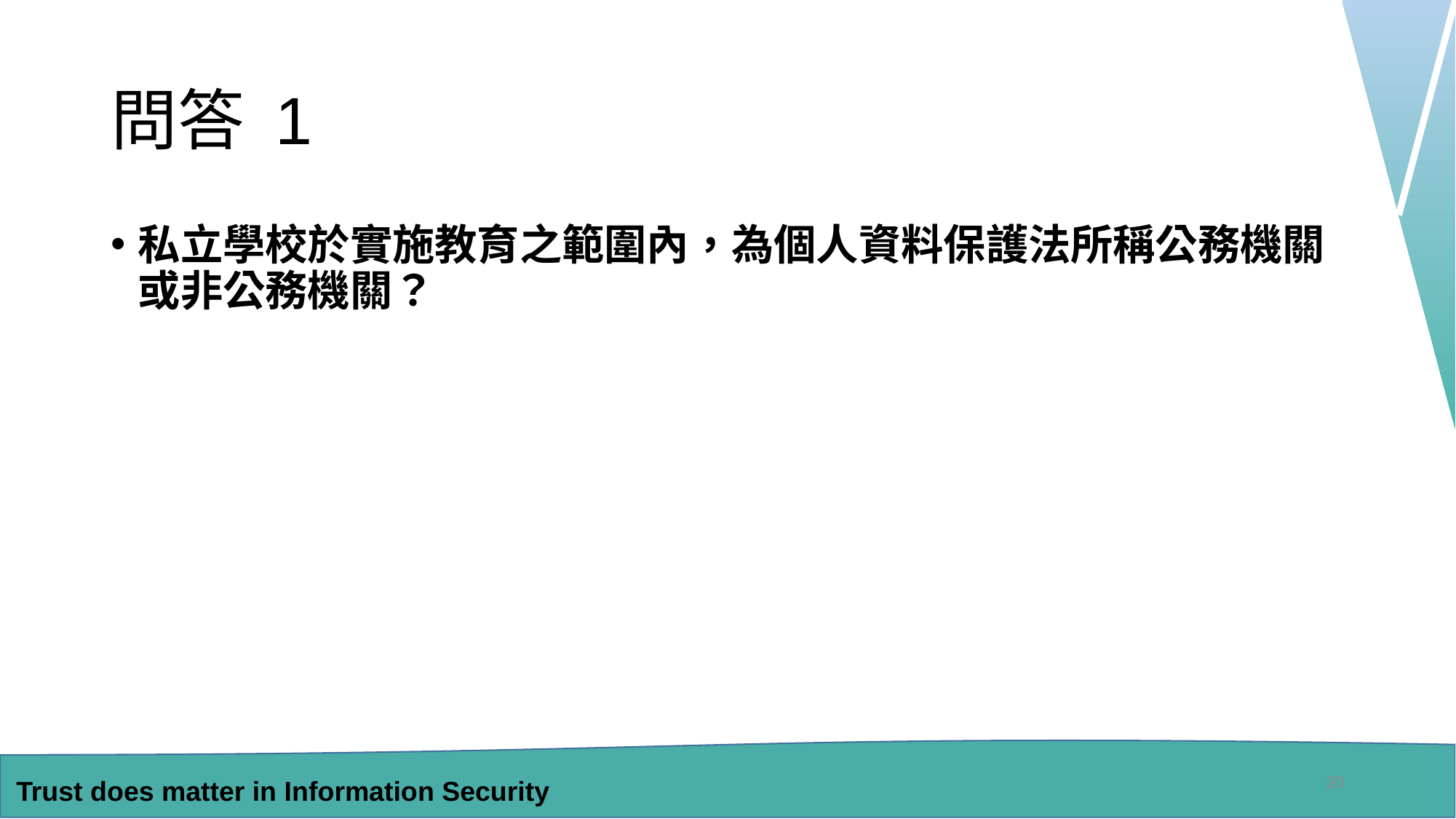

# 問答 1
私立學校於實施教育之範圍內，為個人資料保護法所稱公務機關或非公務機關？

20